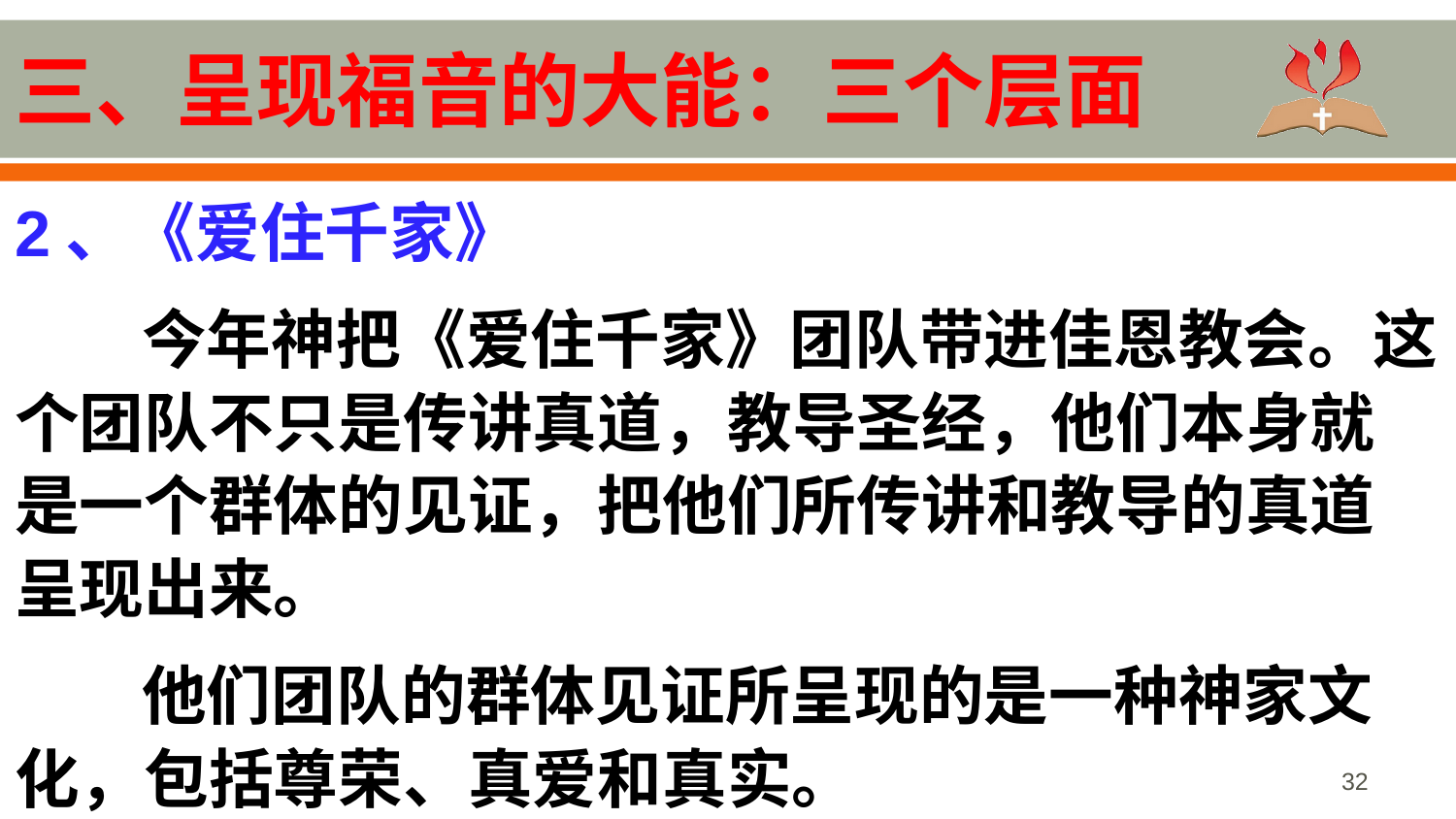

# 三、呈现福音的大能：三个层面
2、《爱住千家》
今年神把《爱住千家》团队带进佳恩教会。这个团队不只是传讲真道，教导圣经，他们本身就是一个群体的见证，把他们所传讲和教导的真道呈现出来。
他们团队的群体见证所呈现的是一种神家文化，包括尊荣、真爱和真实。

32